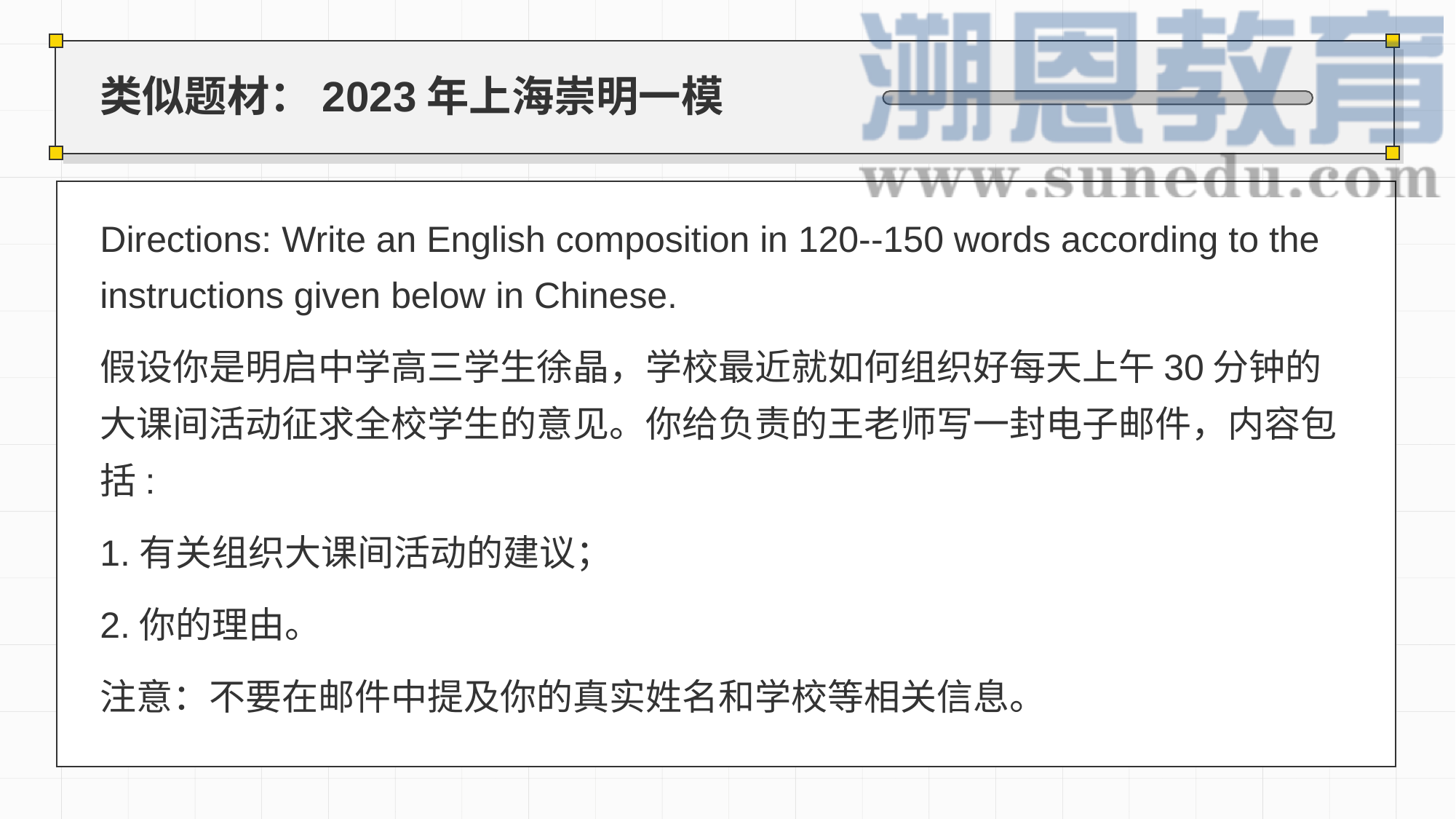

# 类似题材：2023年上海崇明一模
Directions: Write an English composition in 120--150 words according to the instructions given below in Chinese.
假设你是明启中学高三学生徐晶，学校最近就如何组织好每天上午30分钟的大课间活动征求全校学生的意见。你给负责的王老师写一封电子邮件，内容包括:
1.有关组织大课间活动的建议；
2.你的理由。
注意：不要在邮件中提及你的真实姓名和学校等相关信息。